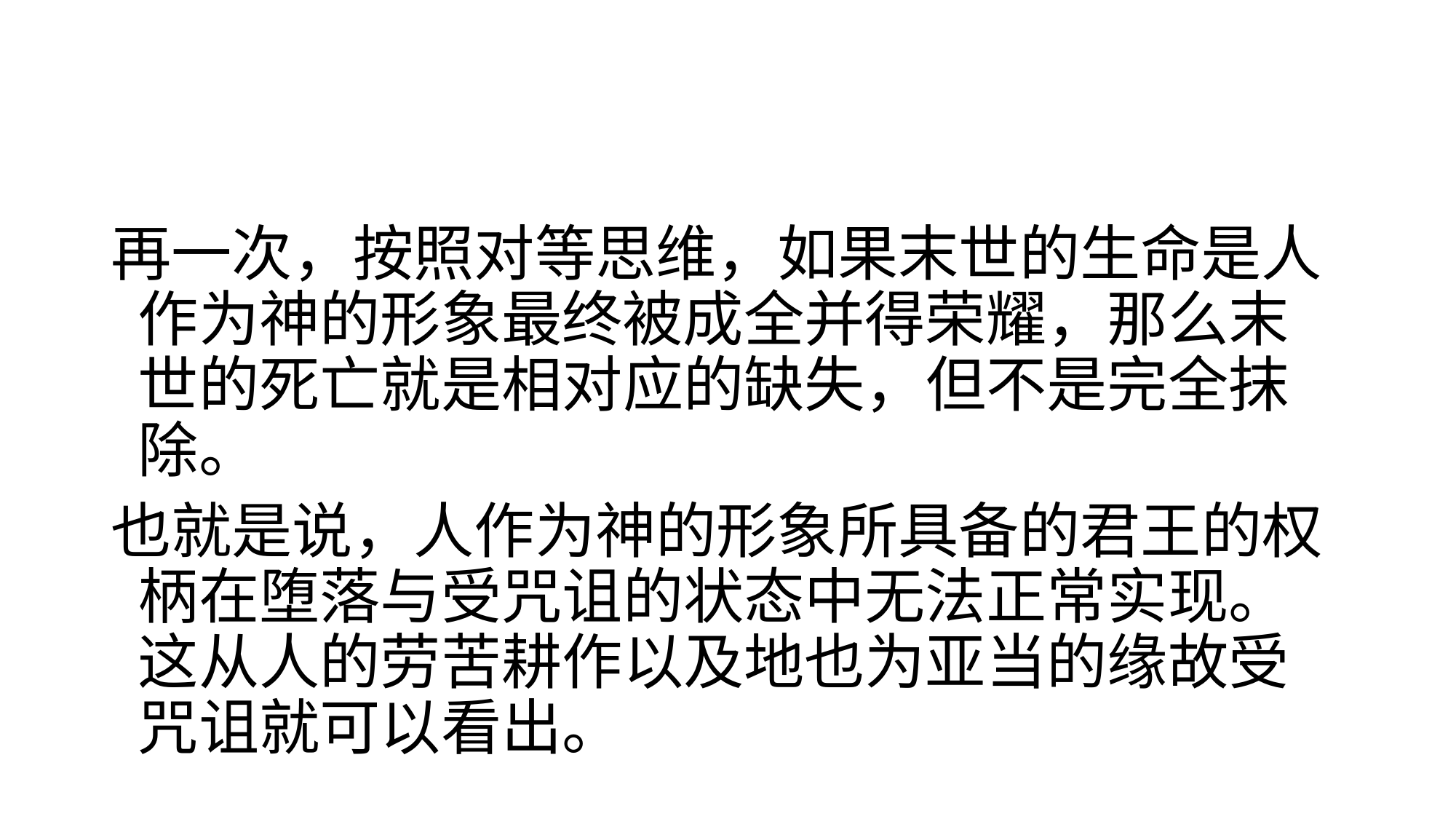

#
再一次，按照对等思维，如果末世的生命是人作为神的形象最终被成全并得荣耀，那么末世的死亡就是相对应的缺失，但不是完全抹除。
也就是说，人作为神的形象所具备的君王的权柄在堕落与受咒诅的状态中无法正常实现。这从人的劳苦耕作以及地也为亚当的缘故受咒诅就可以看出。